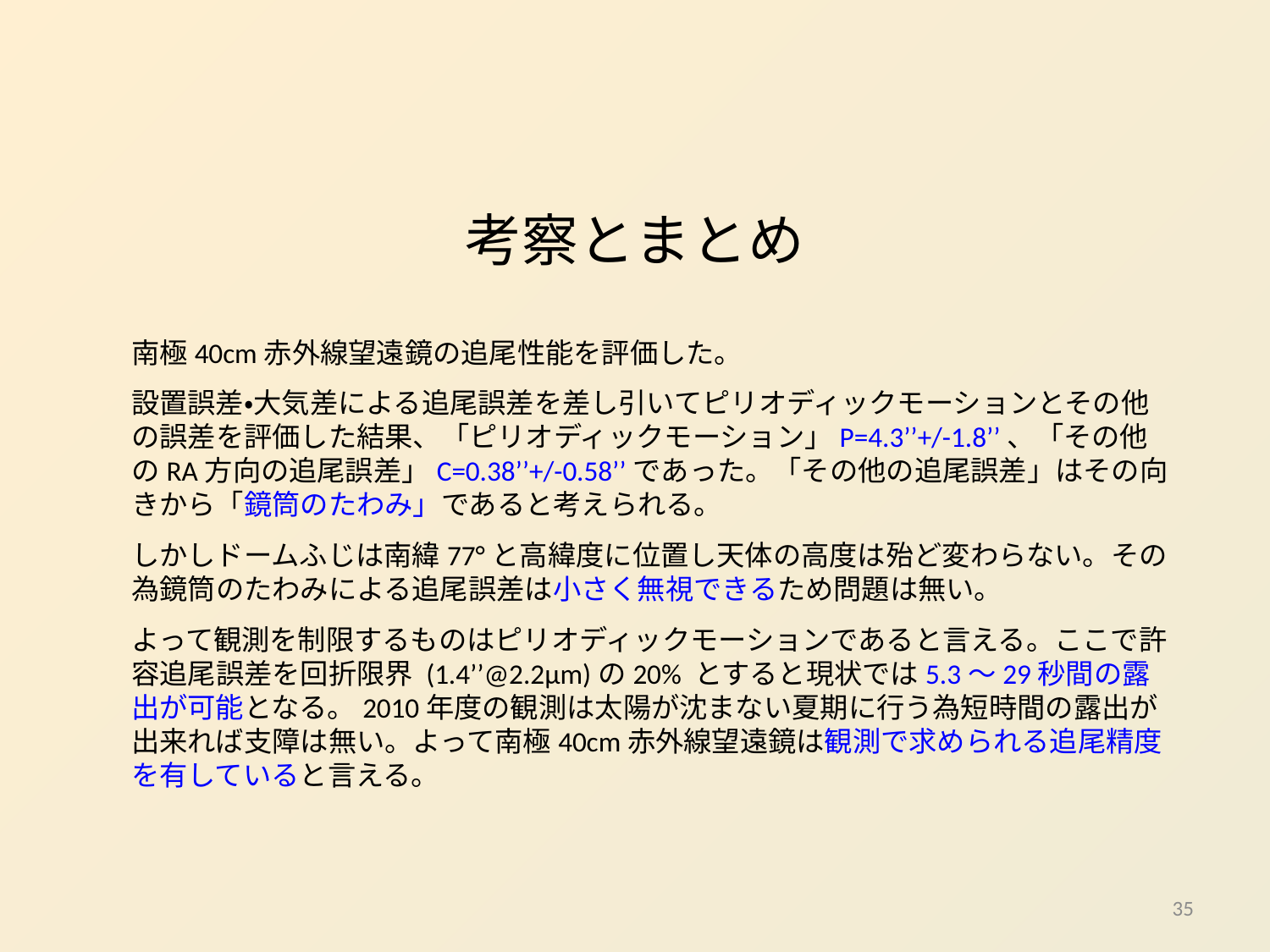

考察とまとめ
南極40cm赤外線望遠鏡の追尾性能を評価した。

設置誤差・大気差による追尾誤差を差し引いてピリオディックモーションとその他の誤差を評価した結果、「ピリオディックモーション」P=4.3’’+/-1.8’’、「その他のRA方向の追尾誤差」C=0.38’’+/-0.58’’であった。「その他の追尾誤差」はその向きから「鏡筒のたわみ」であると考えられる。

しかしドームふじは南緯77°と高緯度に位置し天体の高度は殆ど変わらない。その為鏡筒のたわみによる追尾誤差は小さく無視できるため問題は無い。

よって観測を制限するものはピリオディックモーションであると言える。ここで許容追尾誤差を回折限界 (1.4’’@2.2μm)の20% とすると現状では5.3～29秒間の露出が可能となる。2010年度の観測は太陽が沈まない夏期に行う為短時間の露出が出来れば支障は無い。よって南極40cm赤外線望遠鏡は観測で求められる追尾精度を有していると言える。
35